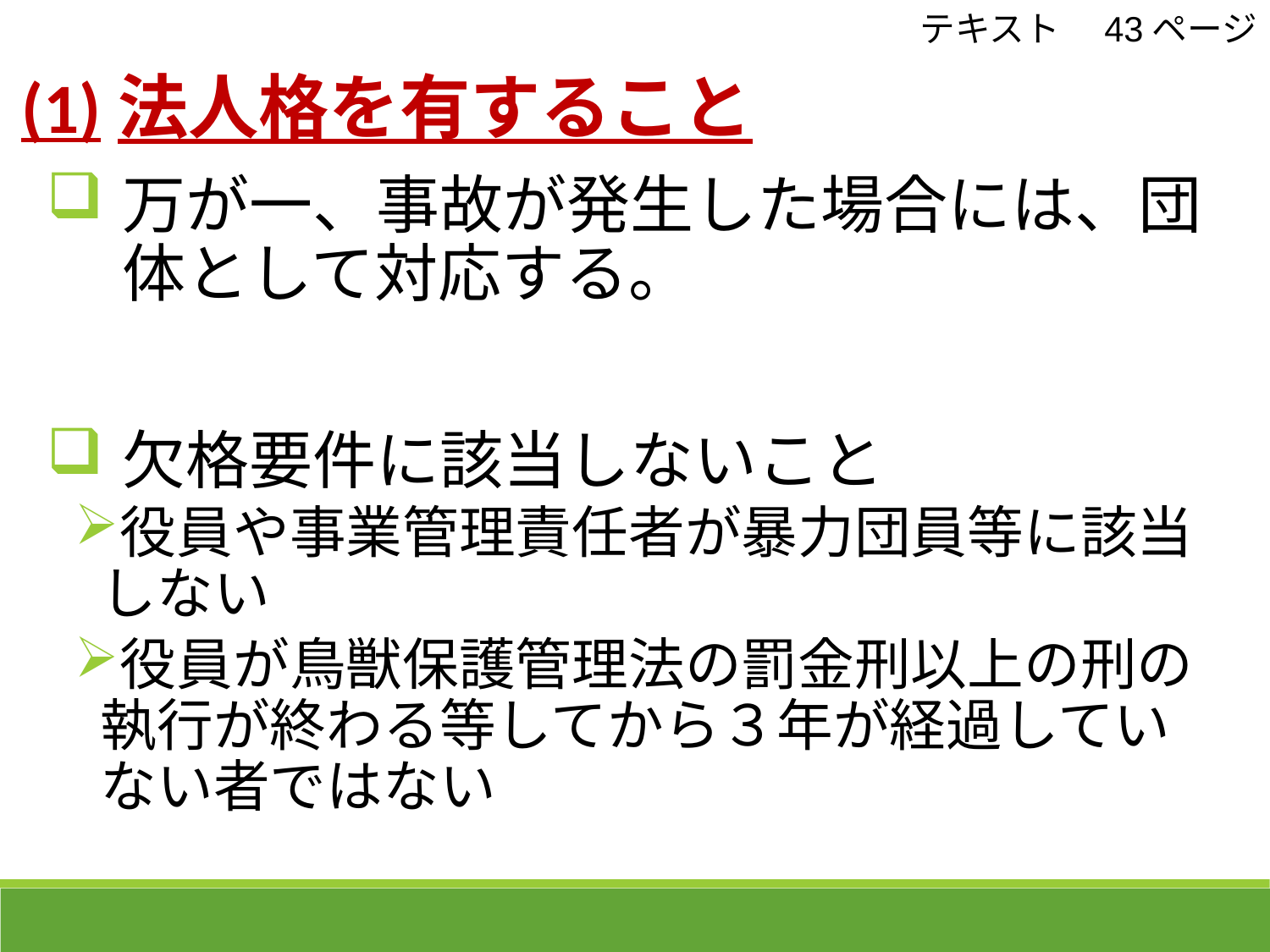

テキスト　43ページ
 (1)法人格を有すること
万が一、事故が発生した場合には、団体として対応する。

欠格要件に該当しないこと
役員や事業管理責任者が暴力団員等に該当しない
役員が鳥獣保護管理法の罰金刑以上の刑の執行が終わる等してから３年が経過していない者ではない